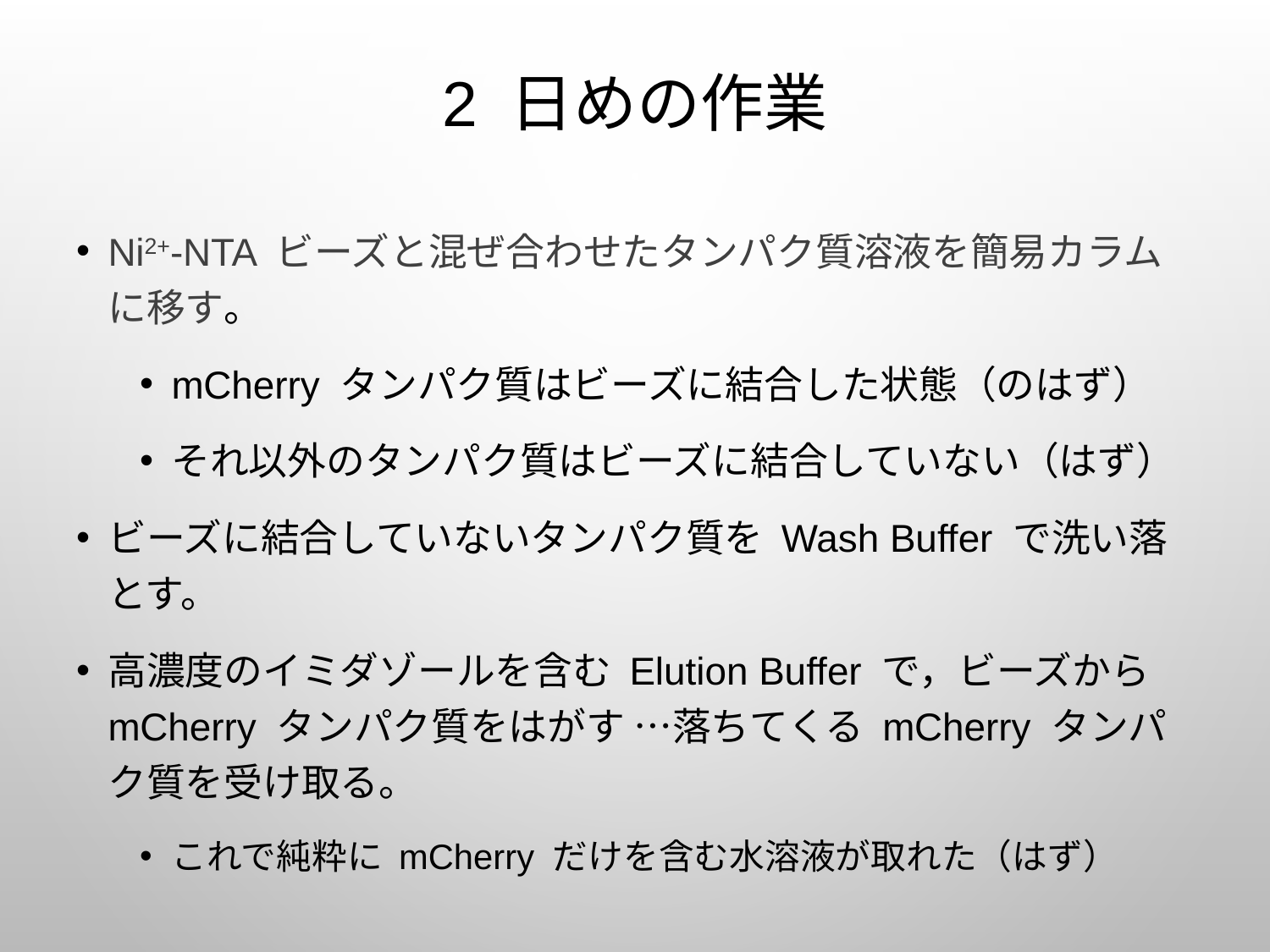

# 2 日めの作業
Ni2+-NTA ビーズと混ぜ合わせたタンパク質溶液を簡易カラムに移す。
mCherry タンパク質はビーズに結合した状態（のはず）
それ以外のタンパク質はビーズに結合していない（はず）
ビーズに結合していないタンパク質を Wash Buffer で洗い落とす。
高濃度のイミダゾールを含む Elution Buffer で，ビーズから mCherry タンパク質をはがす …落ちてくる mCherry タンパク質を受け取る。
これで純粋に mCherry だけを含む水溶液が取れた（はず）